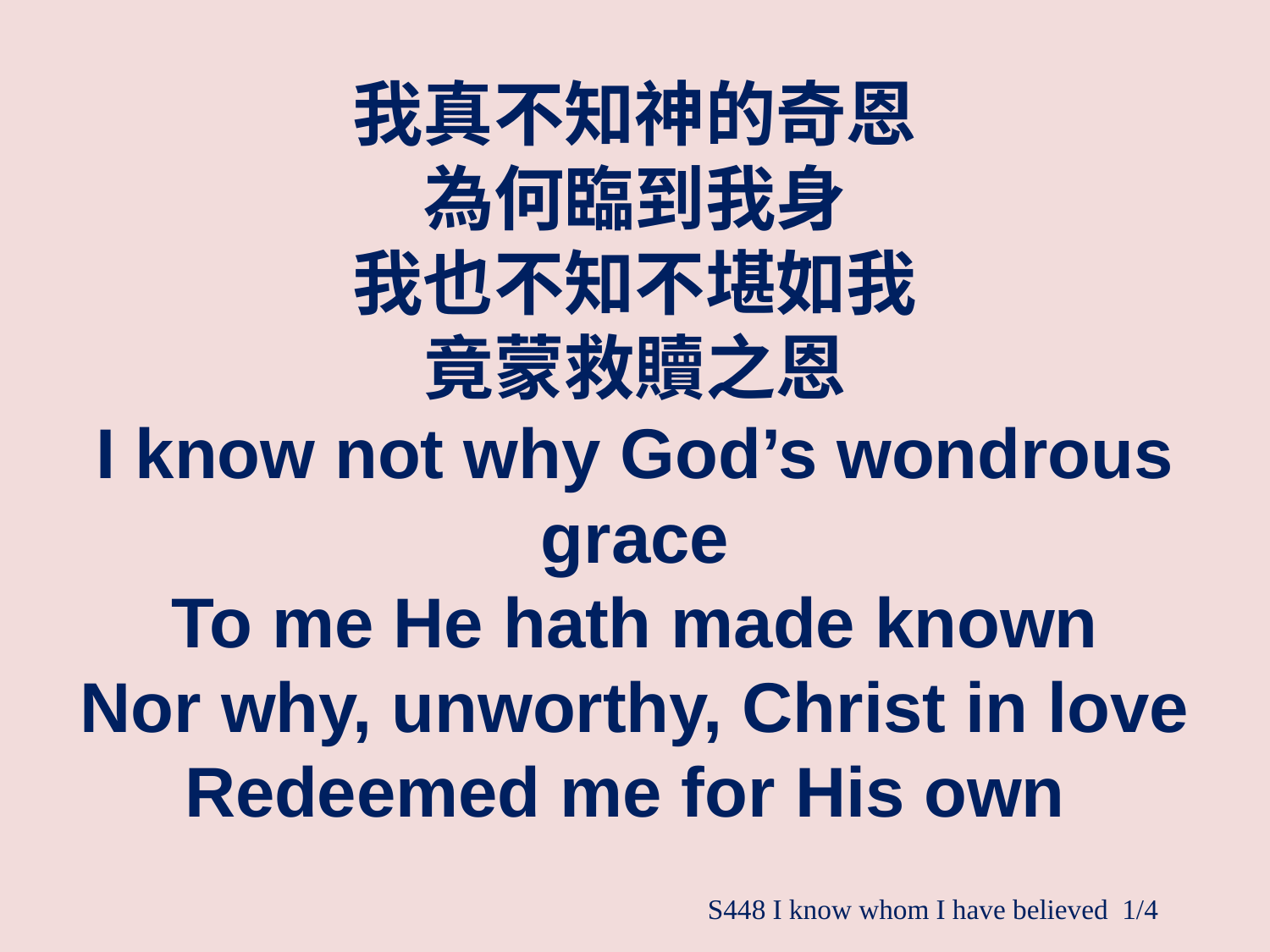

我真不知神的奇恩
為何臨到我身
我也不知不堪如我
竟蒙救贖之恩
I know not why God’s wondrous grace
To me He hath made known
Nor why, unworthy, Christ in love
Redeemed me for His own
S448 I know whom I have believed  1/4